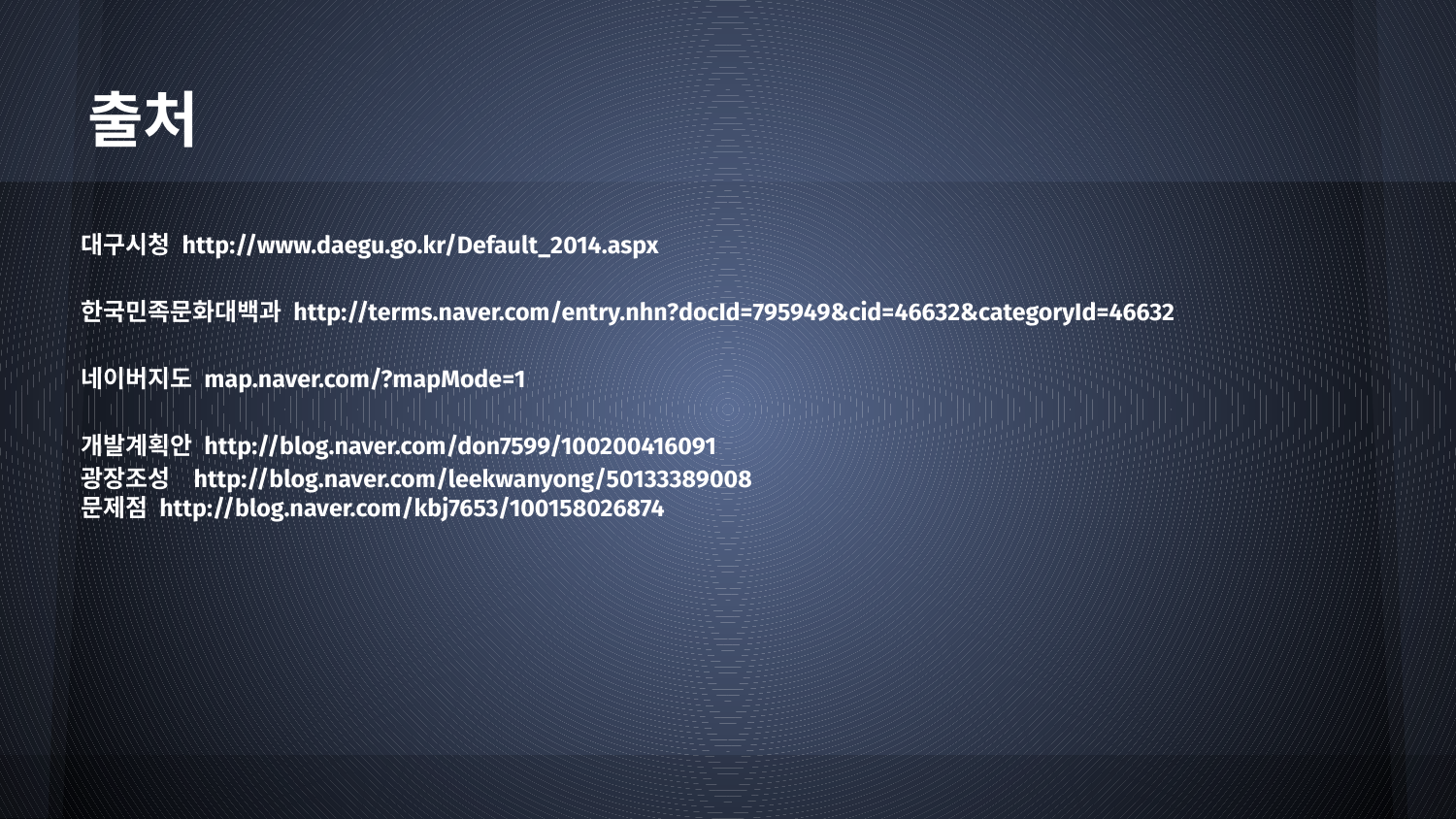

# 출처

대구시청 http://www.daegu.go.kr/Default_2014.aspx

한국민족문화대백과 http://terms.naver.com/entry.nhn?docId=795949&cid=46632&categoryId=46632

네이버지도 map.naver.com/?mapMode=1

개발계획안 http://blog.naver.com/don7599/100200416091
광장조성   http://blog.naver.com/leekwanyong/50133389008
문제점 http://blog.naver.com/kbj7653/100158026874